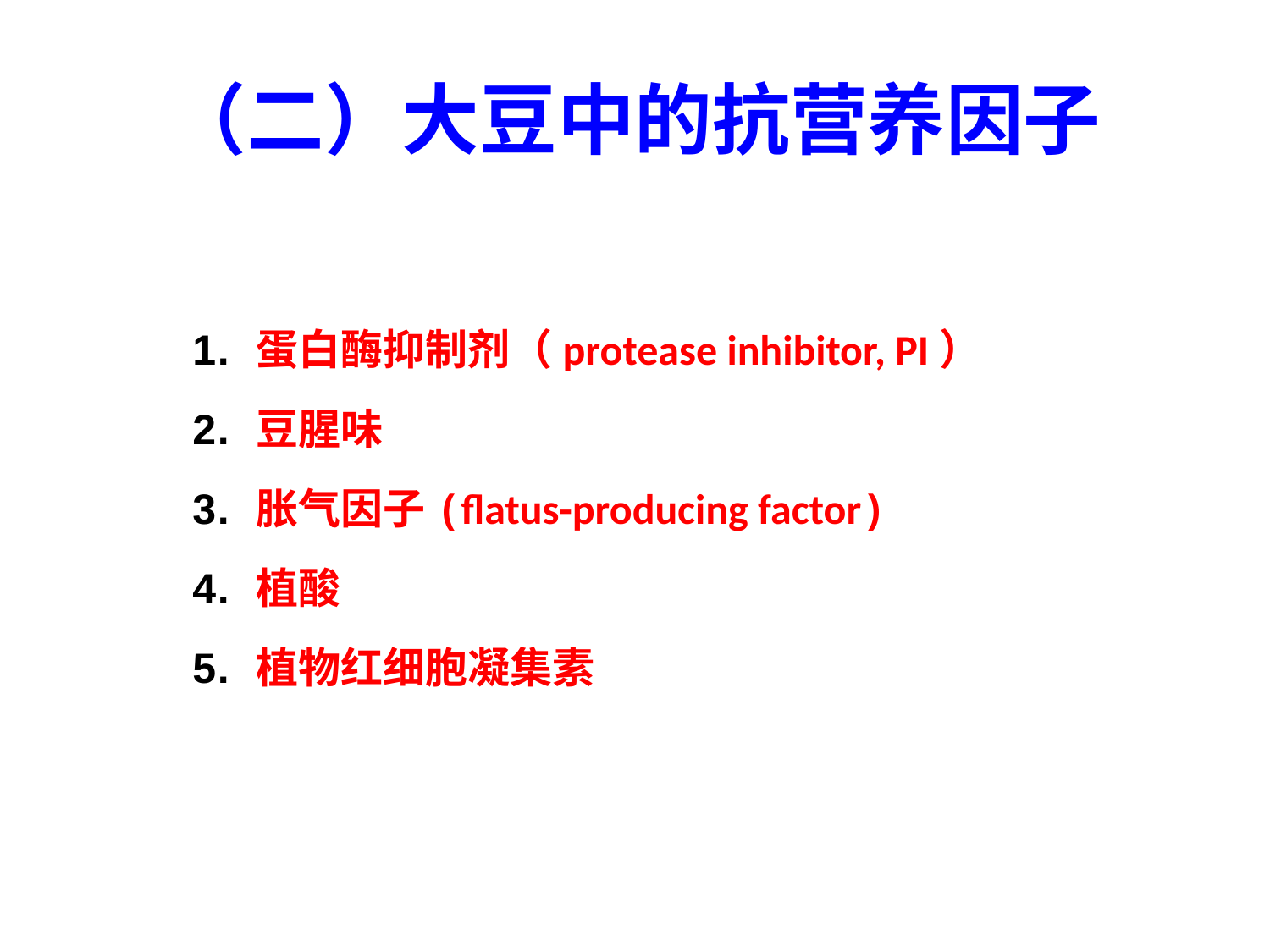

# （二）大豆中的抗营养因子
蛋白酶抑制剂（protease inhibitor, PI）
豆腥味
胀气因子(flatus-producing factor)
植酸
植物红细胞凝集素